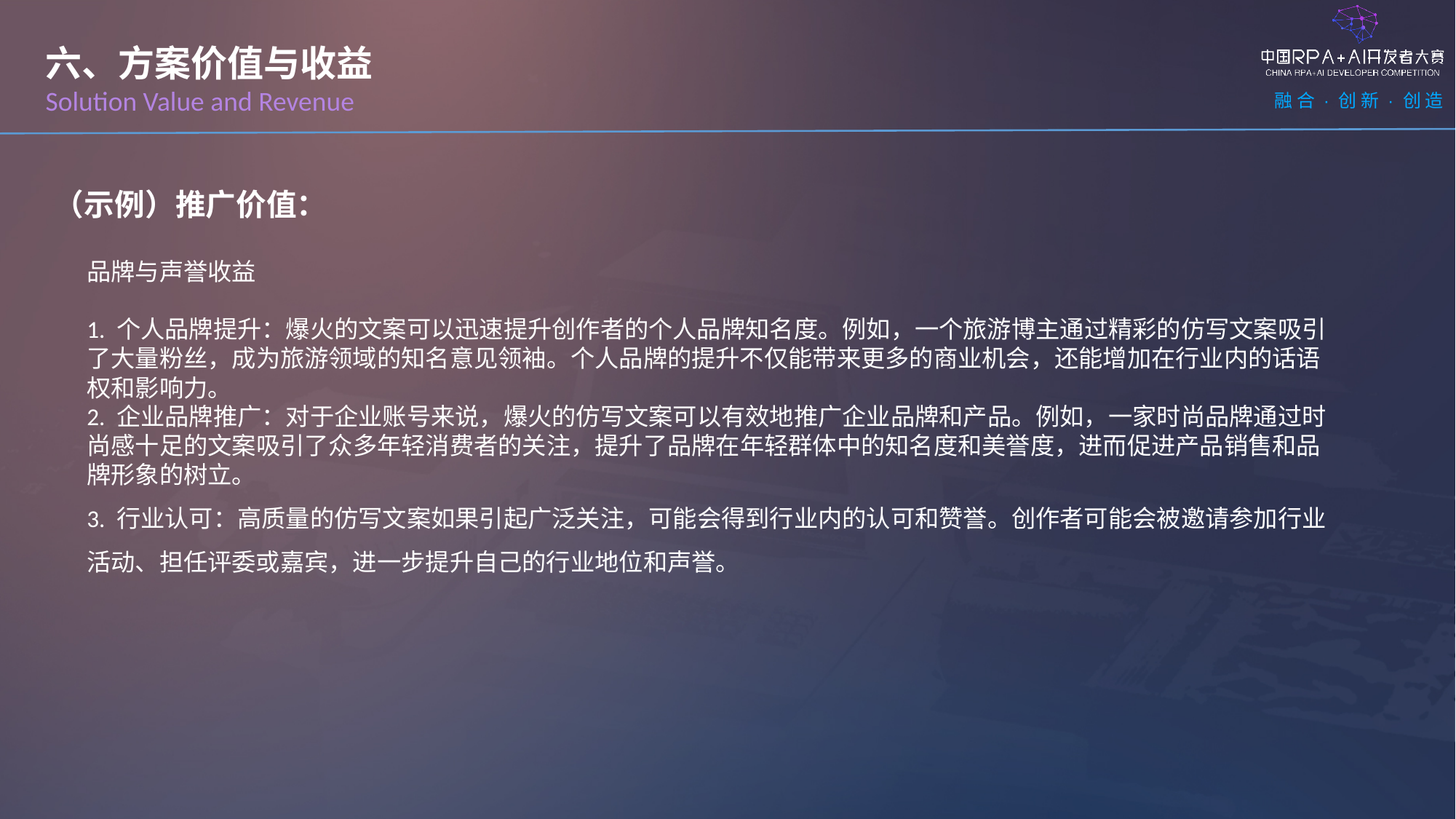

六、方案价值与收益
Solution Value and Revenue
（示例）推广价值：
品牌与声誉收益

1. 个人品牌提升：爆火的文案可以迅速提升创作者的个人品牌知名度。例如，一个旅游博主通过精彩的仿写文案吸引了大量粉丝，成为旅游领域的知名意见领袖。个人品牌的提升不仅能带来更多的商业机会，还能增加在行业内的话语权和影响力。
2. 企业品牌推广：对于企业账号来说，爆火的仿写文案可以有效地推广企业品牌和产品。例如，一家时尚品牌通过时尚感十足的文案吸引了众多年轻消费者的关注，提升了品牌在年轻群体中的知名度和美誉度，进而促进产品销售和品牌形象的树立。
3. 行业认可：高质量的仿写文案如果引起广泛关注，可能会得到行业内的认可和赞誉。创作者可能会被邀请参加行业活动、担任评委或嘉宾，进一步提升自己的行业地位和声誉。